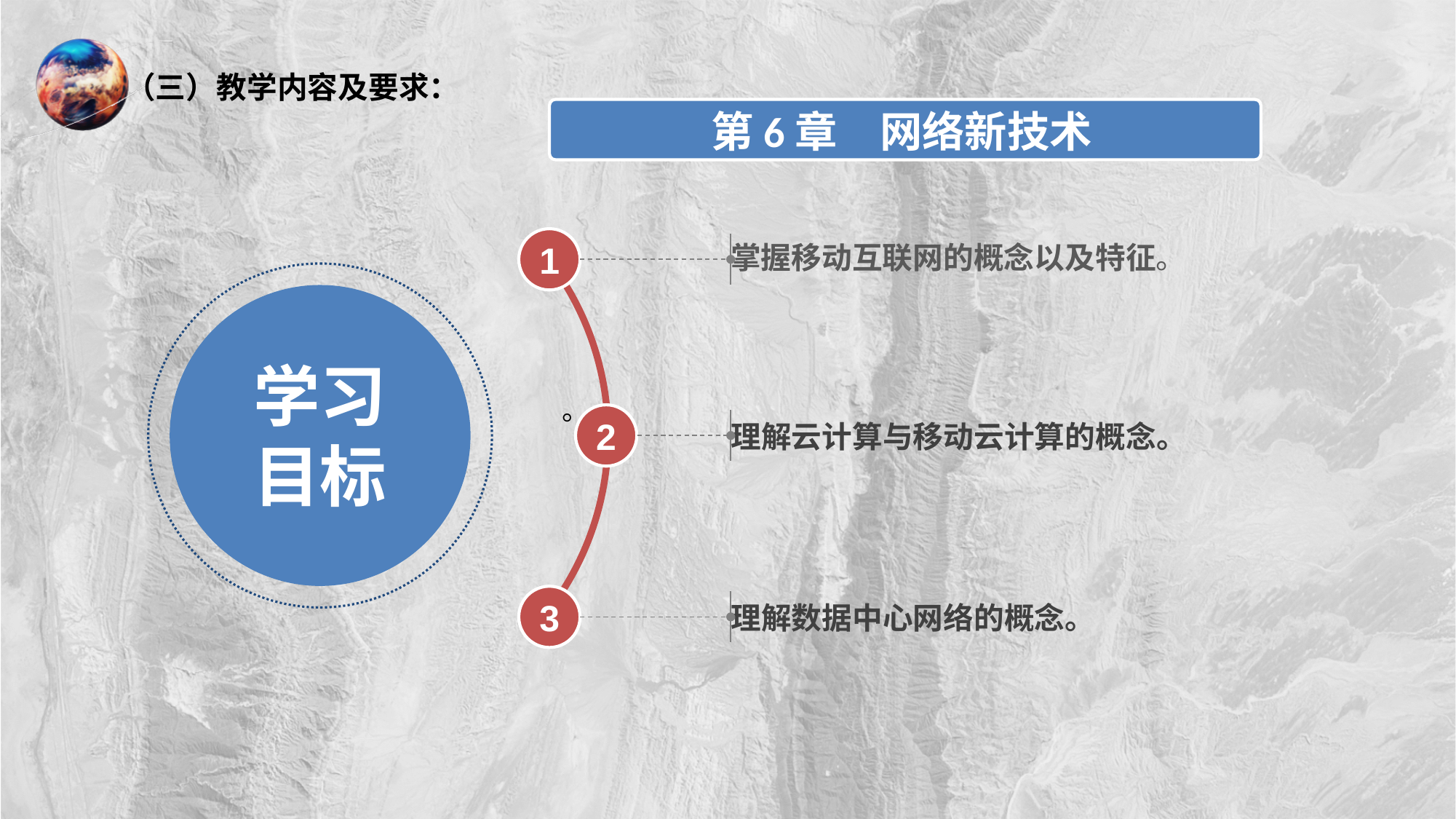

（三）教学内容及要求：

第6章　网络新技术

1
掌握移动互联网的概念以及特征。

学习目标
2
理解云计算与移动云计算的概念。
3
理解数据中心网络的概念。
。